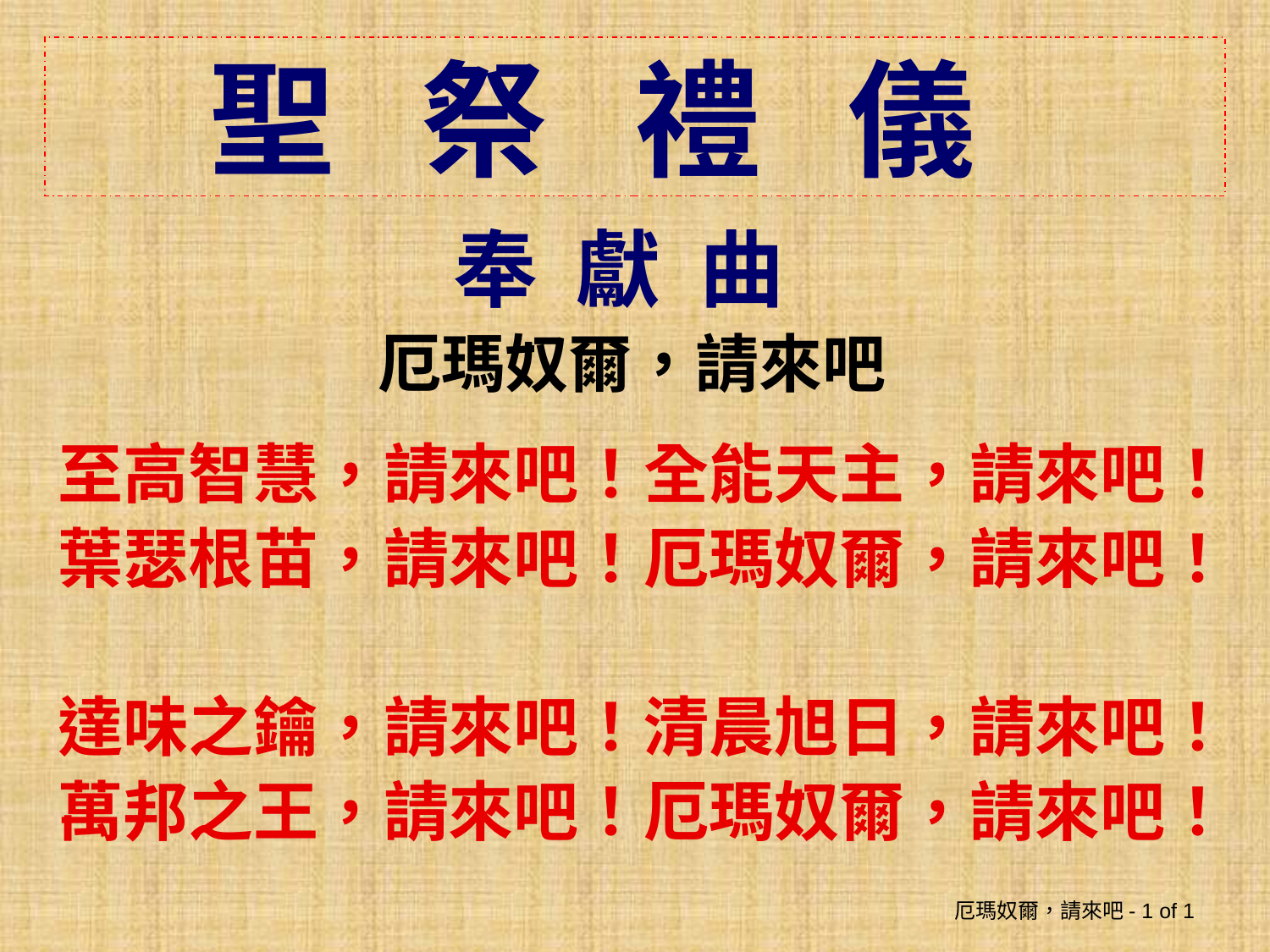

聖   祭   禮   儀
奉  獻  曲
厄瑪奴爾，請來吧
至高智慧，請來吧！全能天主，請來吧！
葉瑟根苗，請來吧！厄瑪奴爾，請來吧！

達味之鑰，請來吧！清晨旭日，請來吧！
萬邦之王，請來吧！厄瑪奴爾，請來吧！

厄瑪奴爾，請來吧- 1 of 1